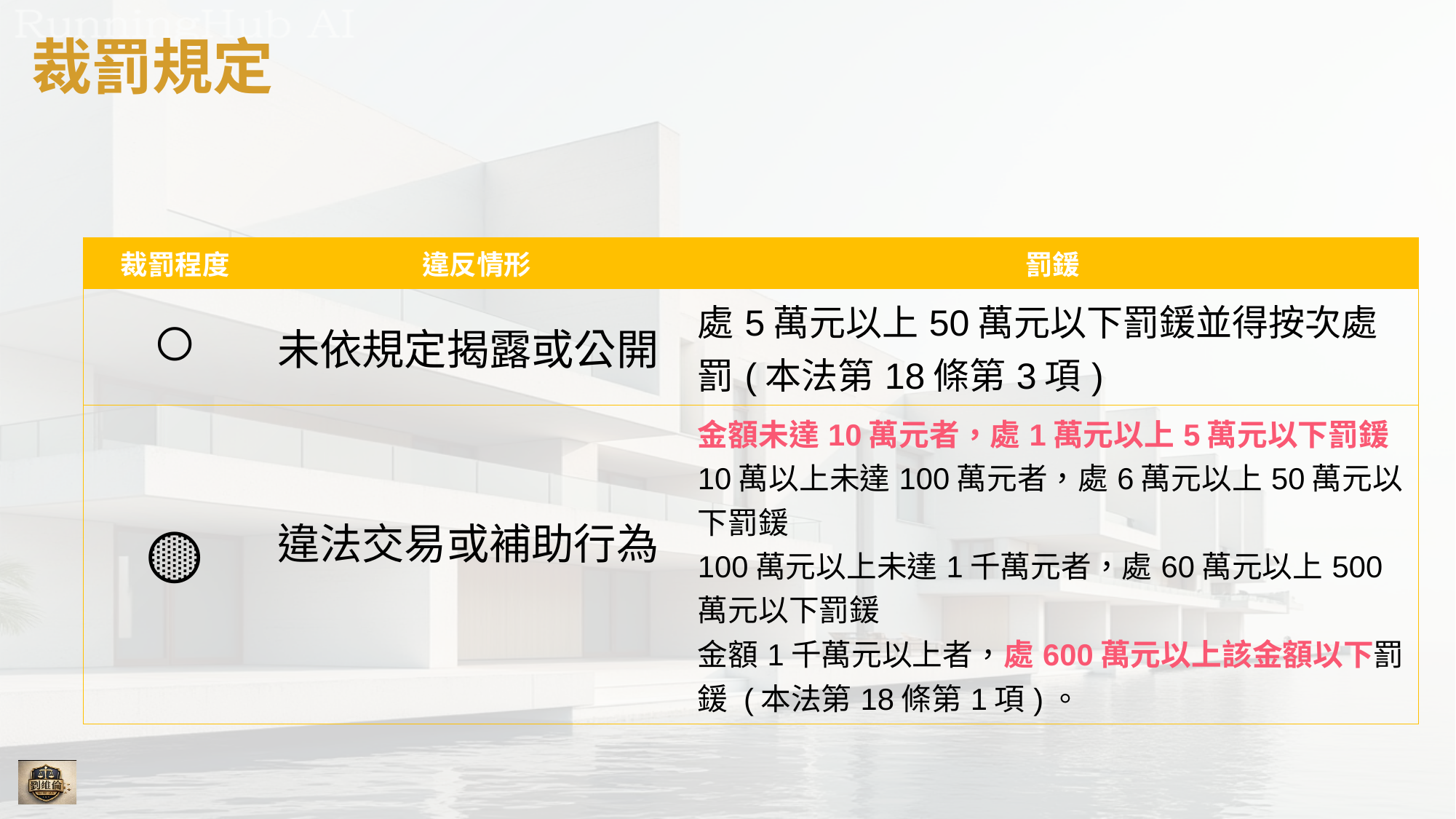

裁罰規定
| 裁罰程度 | 違反情形 | 罰鍰 |
| --- | --- | --- |
| ⚪ | 未依規定揭露或公開 | 處5萬元以上50萬元以下罰鍰並得按次處罰(本法第18條第3項) |
| 🟡 | 違法交易或補助行為 | 金額未達10萬元者，處1萬元以上5萬元以下罰鍰 10萬以上未達100萬元者，處6萬元以上50萬元以下罰鍰 100萬元以上未達1千萬元者，處60萬元以上500萬元以下罰鍰 金額1千萬元以上者，處600萬元以上該金額以下罰鍰 (本法第18條第1項)。 |
說明結束，感謝參與
聯絡電話：02-23413183 分機：178